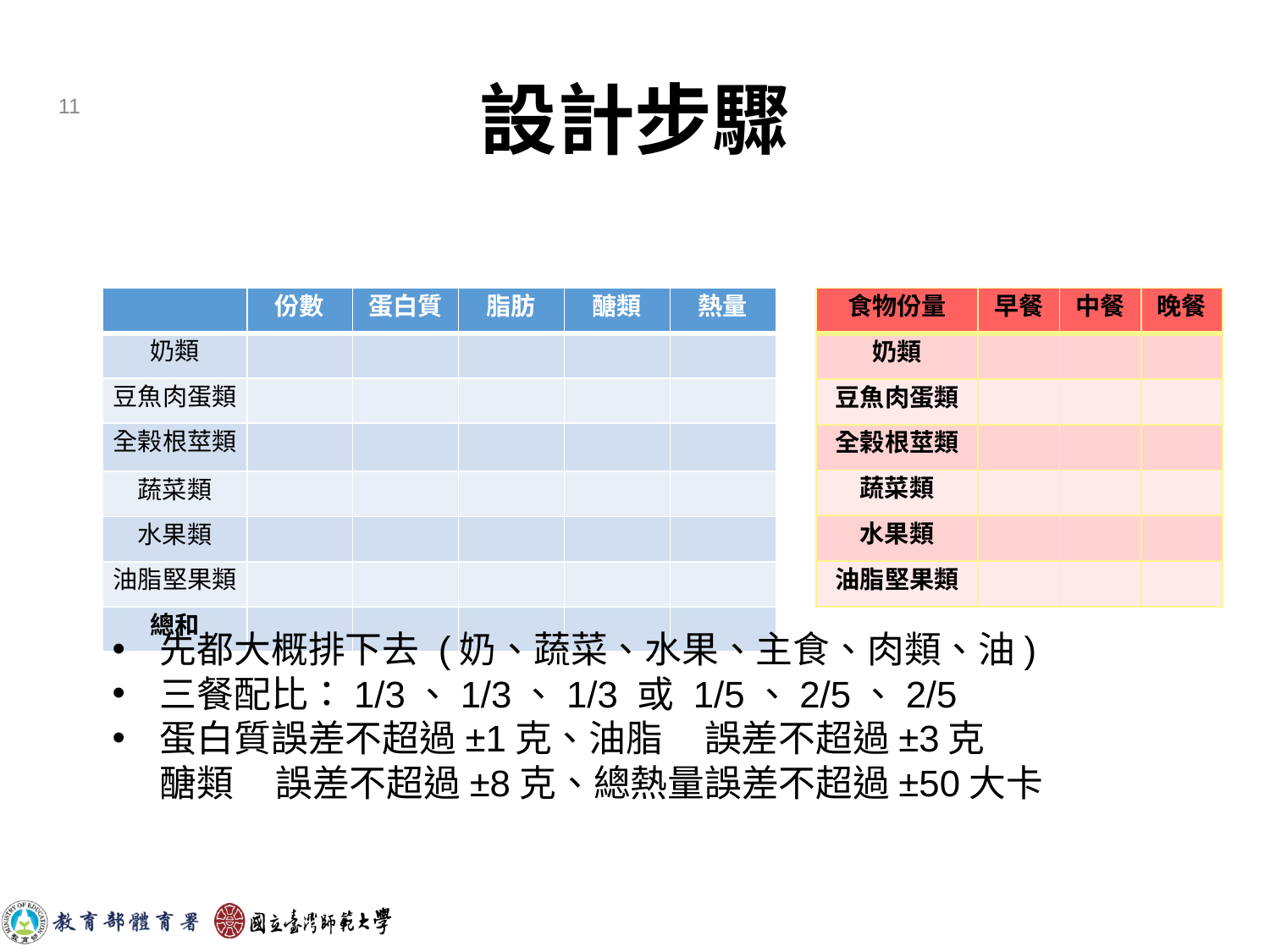

11
# 設計步驟

|  | 份數 | 蛋白質 | 脂肪 | 醣類 | 熱量 |
| --- | --- | --- | --- | --- | --- |
| 奶類 |  |  |  |  |  |
| 豆魚肉蛋類 |  |  |  |  |  |
| 全榖根莖類 |  |  |  |  |  |
| 蔬菜類 |  |  |  |  |  |
| 水果類 |  |  |  |  |  |
| 油脂堅果類 |  |  |  |  |  |
| 總和 |  |  |  |  |  |
| 食物份量 | 早餐 | 中餐 | 晚餐 |
| --- | --- | --- | --- |
| 奶類 |  |  |  |
| 豆魚肉蛋類 |  |  |  |
| 全榖根莖類 |  |  |  |
| 蔬菜類 |  |  |  |
| 水果類 |  |  |  |
| 油脂堅果類 |  |  |  |
先都大概排下去 (奶、蔬菜、水果、主食、肉類、油)
三餐配比：1/3、1/3、1/3 或 1/5、2/5、2/5
蛋白質誤差不超過±1克、油脂    誤差不超過±3克
醣類    誤差不超過±8克、總熱量誤差不超過±50大卡